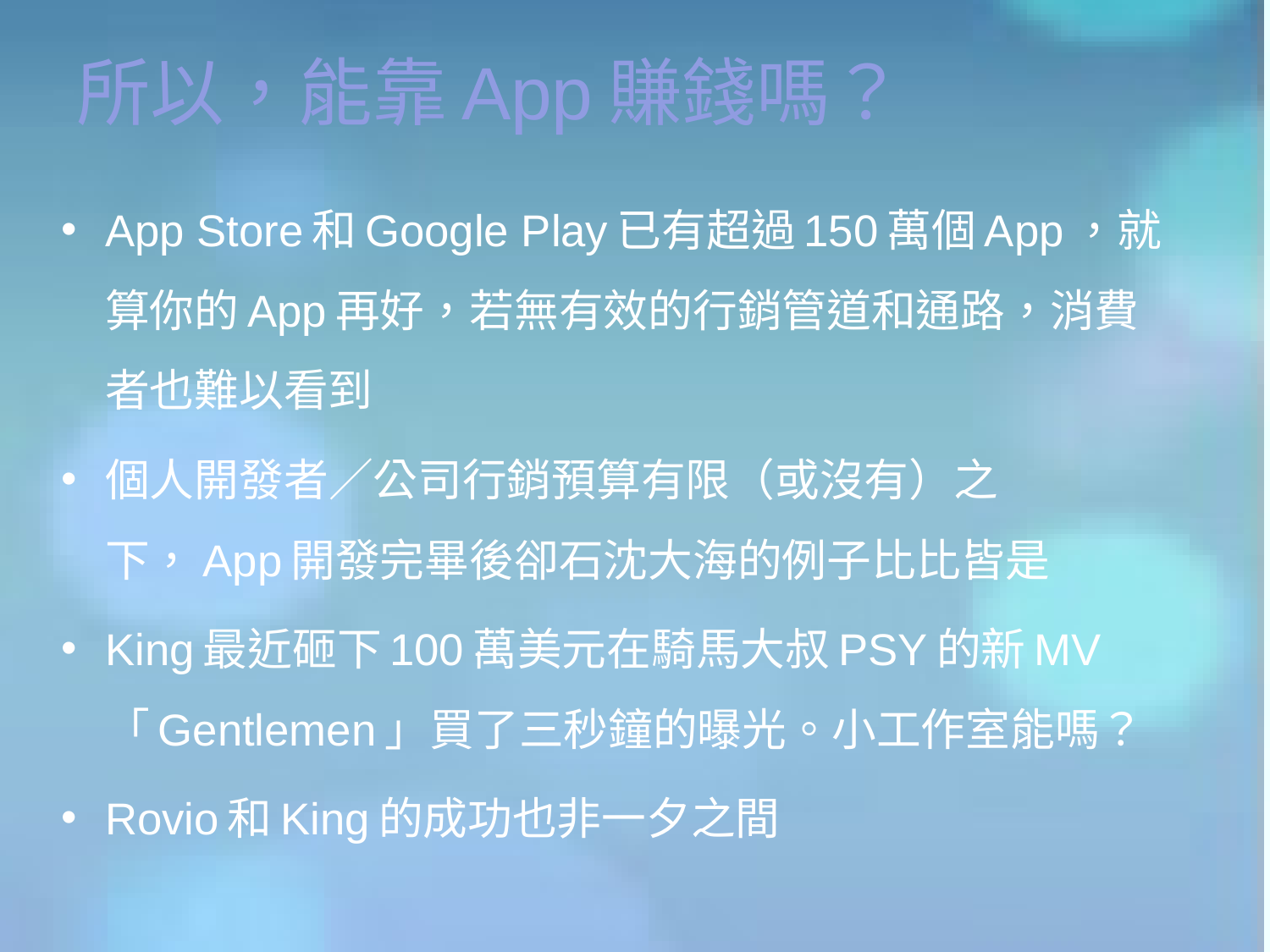

# 所以，能靠App賺錢嗎？
App Store和Google Play已有超過150萬個App，就算你的App再好，若無有效的行銷管道和通路，消費者也難以看到
個人開發者／公司行銷預算有限（或沒有）之下，App開發完畢後卻石沈大海的例子比比皆是
King最近砸下100萬美元在騎馬大叔PSY的新MV「Gentlemen」買了三秒鐘的曝光。小工作室能嗎？
Rovio和King的成功也非一夕之間